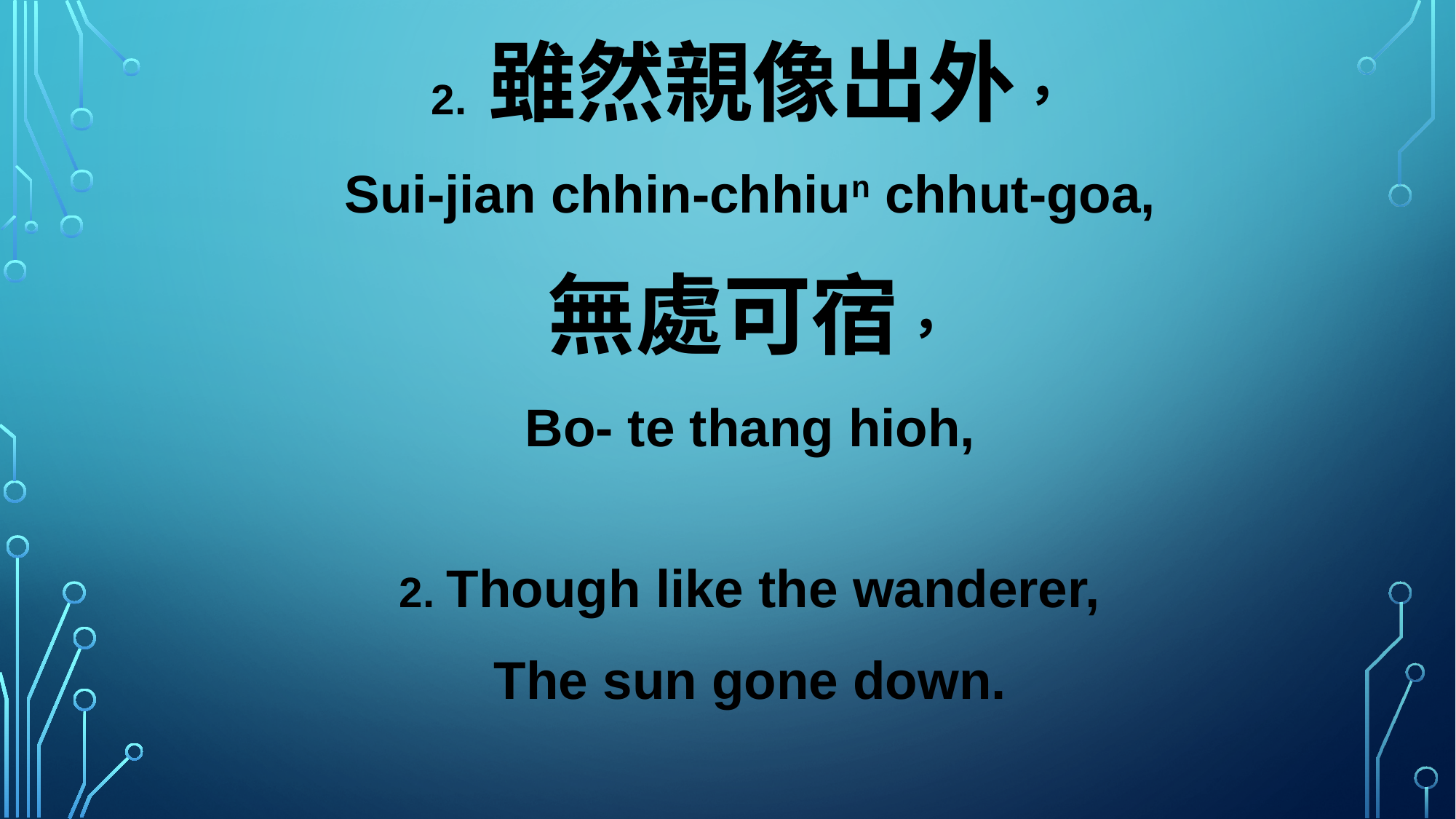

2. 雖然親像出外，
Sui-jian chhin-chhiun chhut-goa,
無處可宿，
Bo- te thang hioh,

2. Though like the wanderer,
The sun gone down.